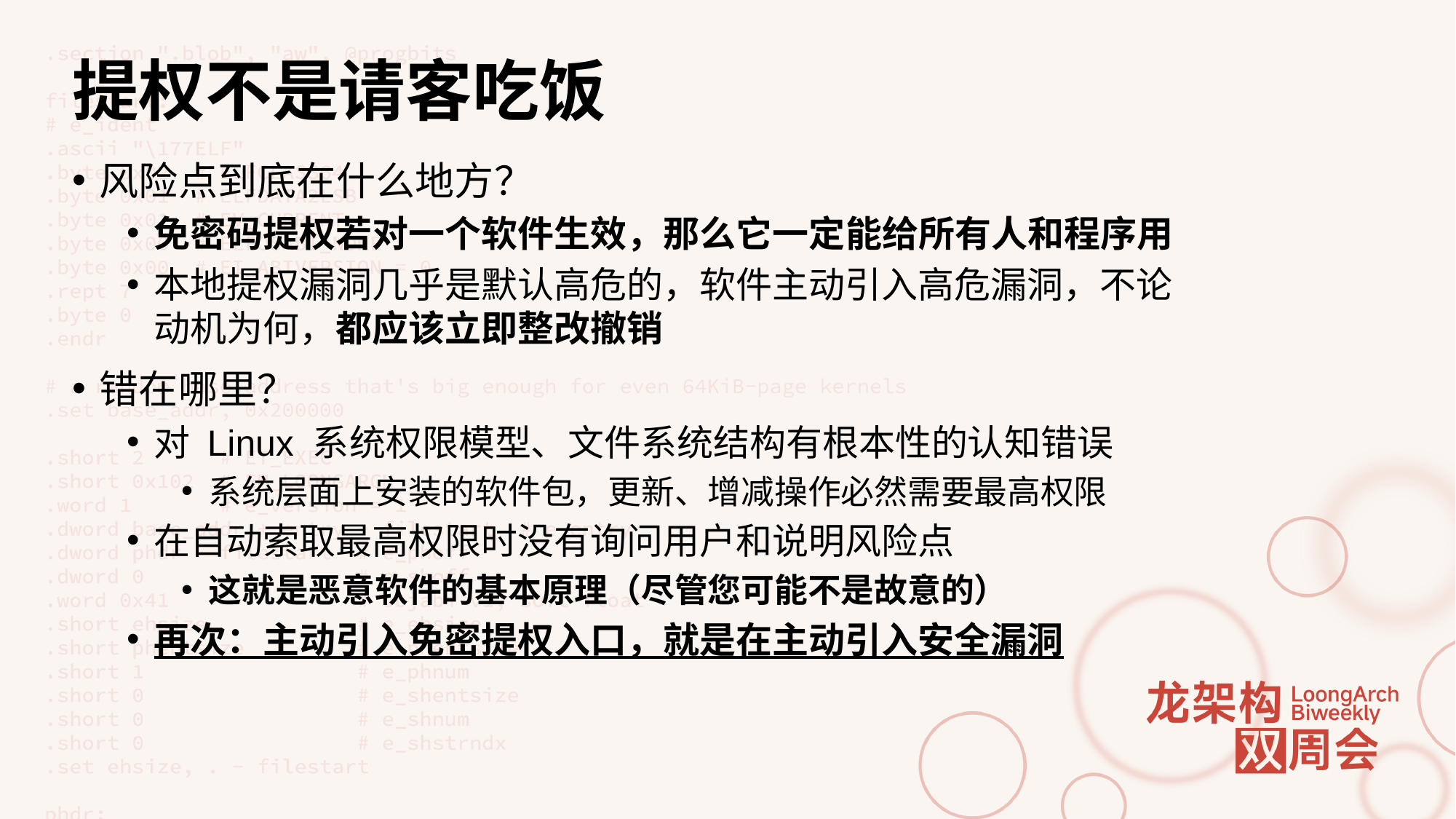

# 提权不是请客吃饭
风险点到底在什么地方？
免密码提权若对一个软件生效，那么它一定能给所有人和程序用
本地提权漏洞几乎是默认高危的，软件主动引入高危漏洞，不论动机为何，都应该立即整改撤销
错在哪里？
对 Linux 系统权限模型、文件系统结构有根本性的认知错误
系统层面上安装的软件包，更新、增减操作必然需要最高权限
在自动索取最高权限时没有询问用户和说明风险点
这就是恶意软件的基本原理（尽管您可能不是故意的）
再次：主动引入免密提权入口，就是在主动引入安全漏洞